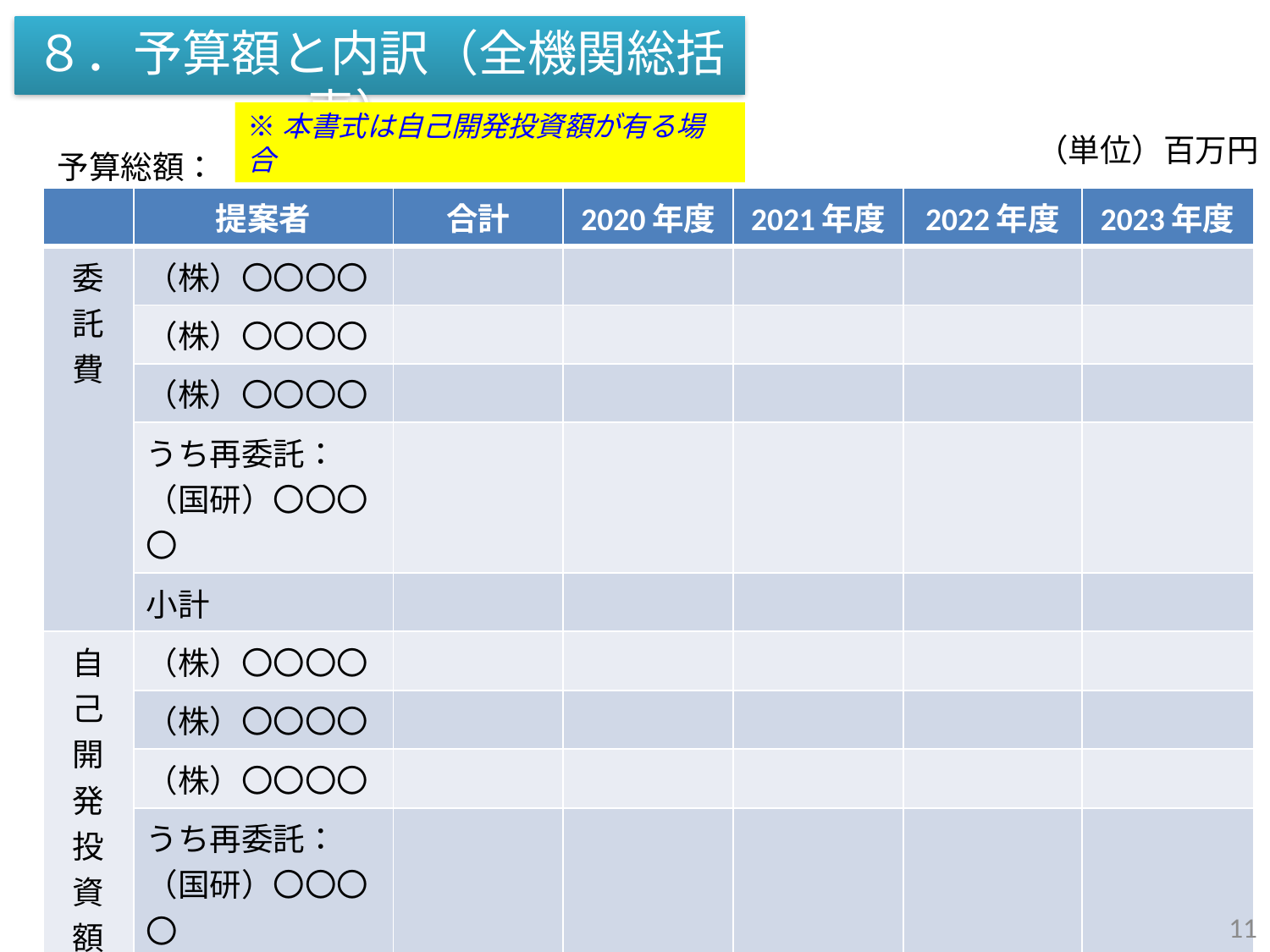

８．予算額と内訳（全機関総括表）
※本書式は自己開発投資額が有る場合
（単位）百万円
予算総額：　〇〇〇百万円
|  | 提案者 | 合計 | 2020年度 | 2021年度 | 2022年度 | 2023年度 |
| --- | --- | --- | --- | --- | --- | --- |
| 委 託 費 | （株）〇〇〇〇 |  |  |  |  |  |
|  | （株）〇〇〇〇 |  |  |  |  |  |
|  | （株）〇〇〇〇 |  |  |  |  |  |
|  | うち再委託： （国研）〇〇〇〇 |  |  |  |  |  |
|  | 小計 |  |  |  |  |  |
| 自 己 開 発 投 資 額 | （株）〇〇〇〇 |  |  |  |  |  |
|  | （株）〇〇〇〇 |  |  |  |  |  |
|  | （株）〇〇〇〇 |  |  |  |  |  |
|  | うち再委託： （国研）〇〇〇〇 |  |  |  |  |  |
|  | 小計 |  |  |  |  |  |
| 合計 |  |  |  |  |  |  |
11